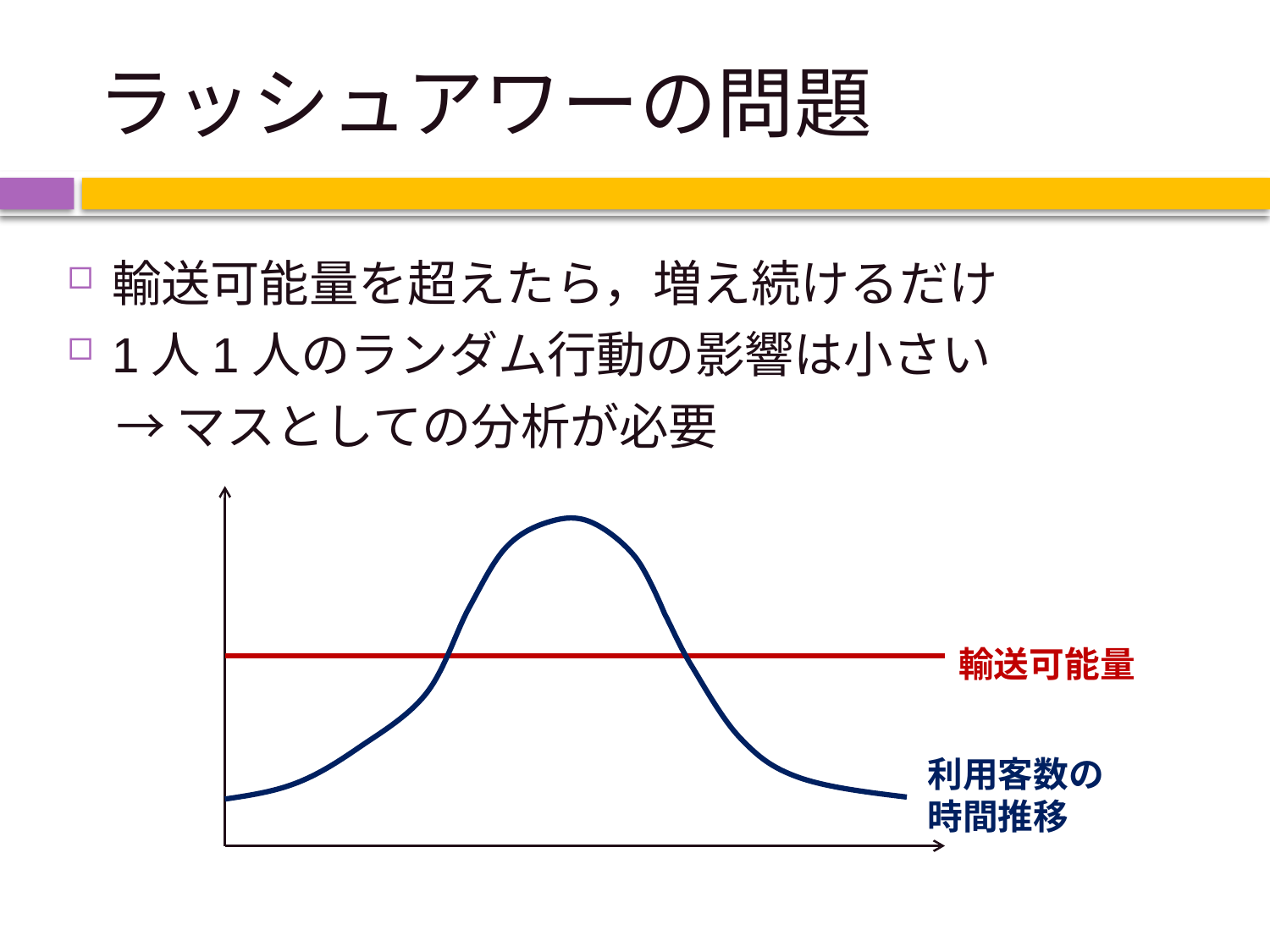

# ラッシュアワーの問題
輸送可能量を超えたら，増え続けるだけ
1人1人のランダム行動の影響は小さい
　→ マスとしての分析が必要

輸送可能量
利用客数の時間推移